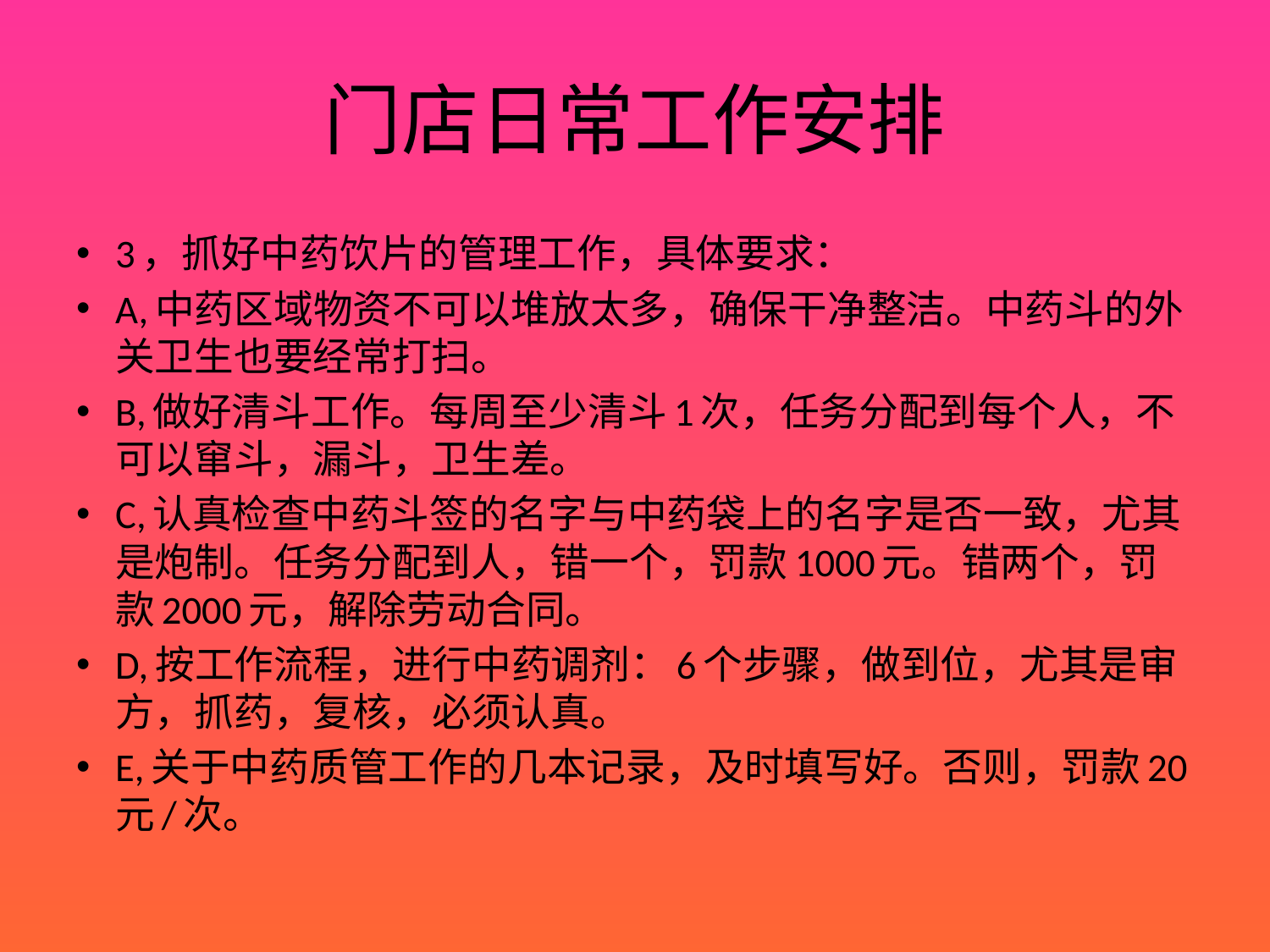

# 门店日常工作安排
3，抓好中药饮片的管理工作，具体要求：
A,中药区域物资不可以堆放太多，确保干净整洁。中药斗的外关卫生也要经常打扫。
B,做好清斗工作。每周至少清斗1次，任务分配到每个人，不可以窜斗，漏斗，卫生差。
C,认真检查中药斗签的名字与中药袋上的名字是否一致，尤其是炮制。任务分配到人，错一个，罚款1000元。错两个，罚款2000元，解除劳动合同。
D,按工作流程，进行中药调剂：6个步骤，做到位，尤其是审方，抓药，复核，必须认真。
E,关于中药质管工作的几本记录，及时填写好。否则，罚款20元/次。